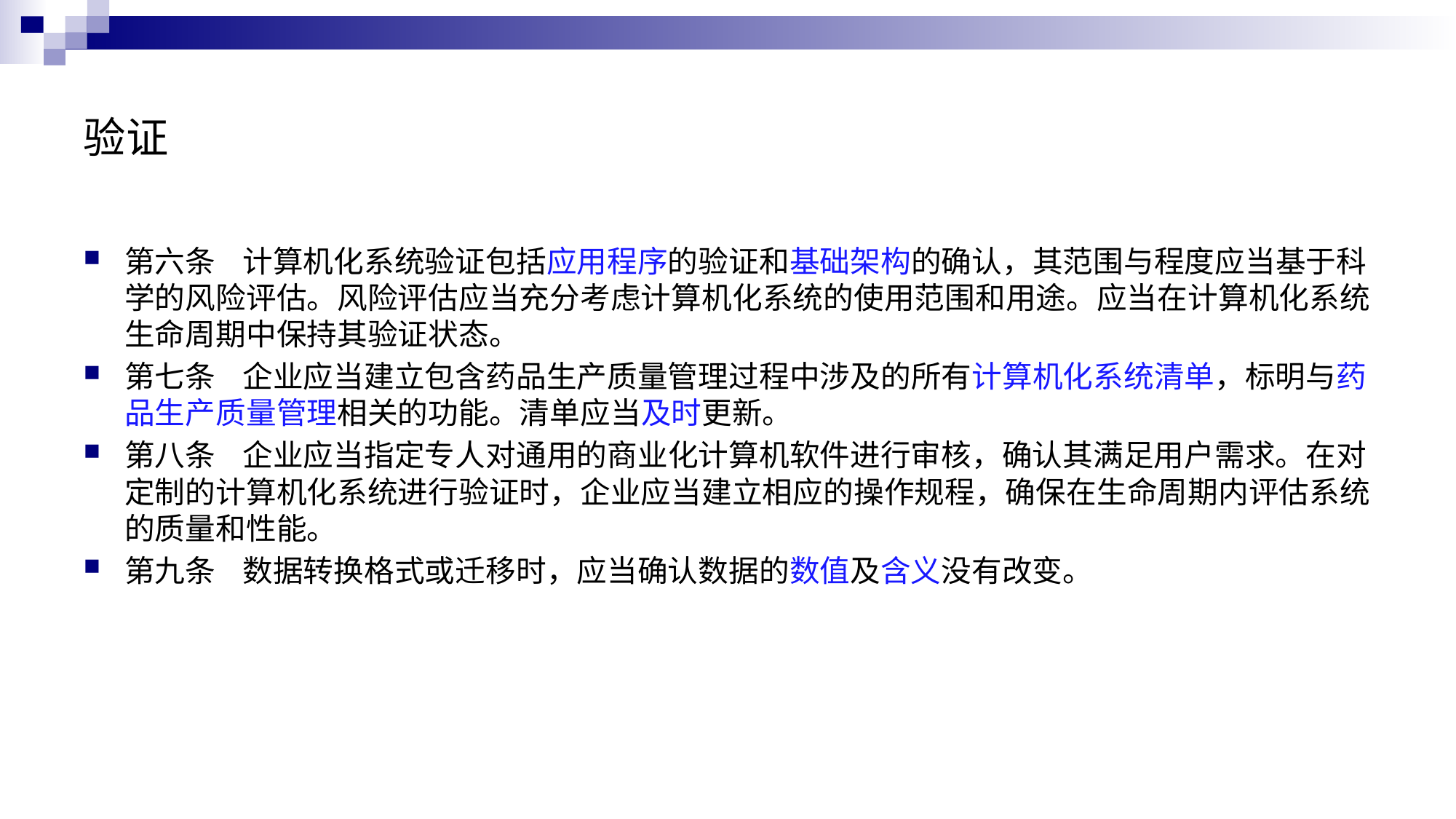

# 验证
第六条    计算机化系统验证包括应用程序的验证和基础架构的确认，其范围与程度应当基于科学的风险评估。风险评估应当充分考虑计算机化系统的使用范围和用途。应当在计算机化系统生命周期中保持其验证状态。
第七条    企业应当建立包含药品生产质量管理过程中涉及的所有计算机化系统清单，标明与药品生产质量管理相关的功能。清单应当及时更新。
第八条    企业应当指定专人对通用的商业化计算机软件进行审核，确认其满足用户需求。在对定制的计算机化系统进行验证时，企业应当建立相应的操作规程，确保在生命周期内评估系统的质量和性能。
第九条    数据转换格式或迁移时，应当确认数据的数值及含义没有改变。